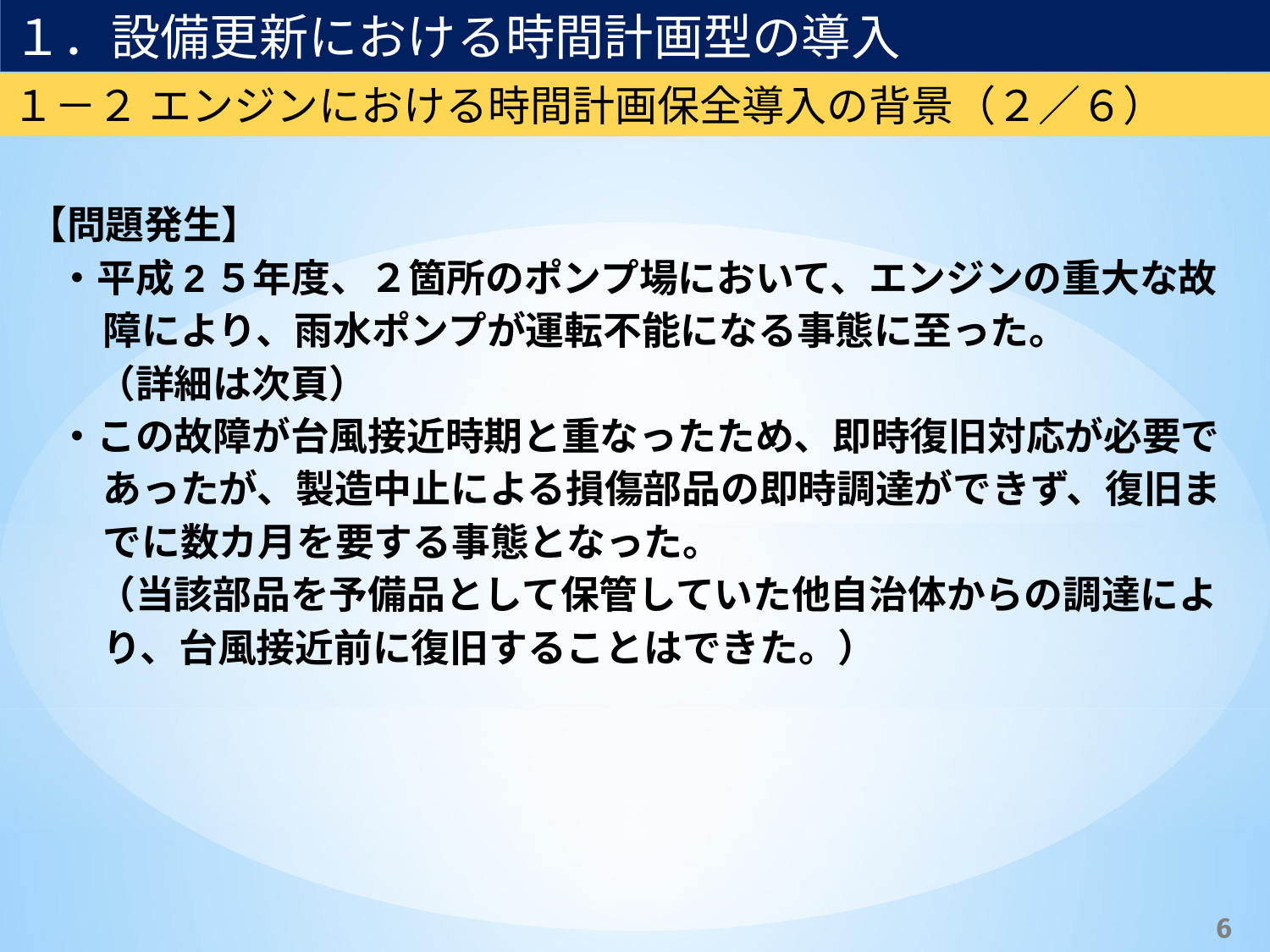

１．設備更新における時間計画型の導入
１－２ エンジンにおける時間計画保全導入の背景（２／６）

【問題発生】
・平成2５年度、２箇所のポンプ場において、エンジンの重大な故障により、雨水ポンプが運転不能になる事態に至った。
　（詳細は次頁）
・この故障が台風接近時期と重なったため、即時復旧対応が必要であったが、製造中止による損傷部品の即時調達ができず、復旧までに数カ月を要する事態となった。
　（当該部品を予備品として保管していた他自治体からの調達により、台風接近前に復旧することはできた。）

6